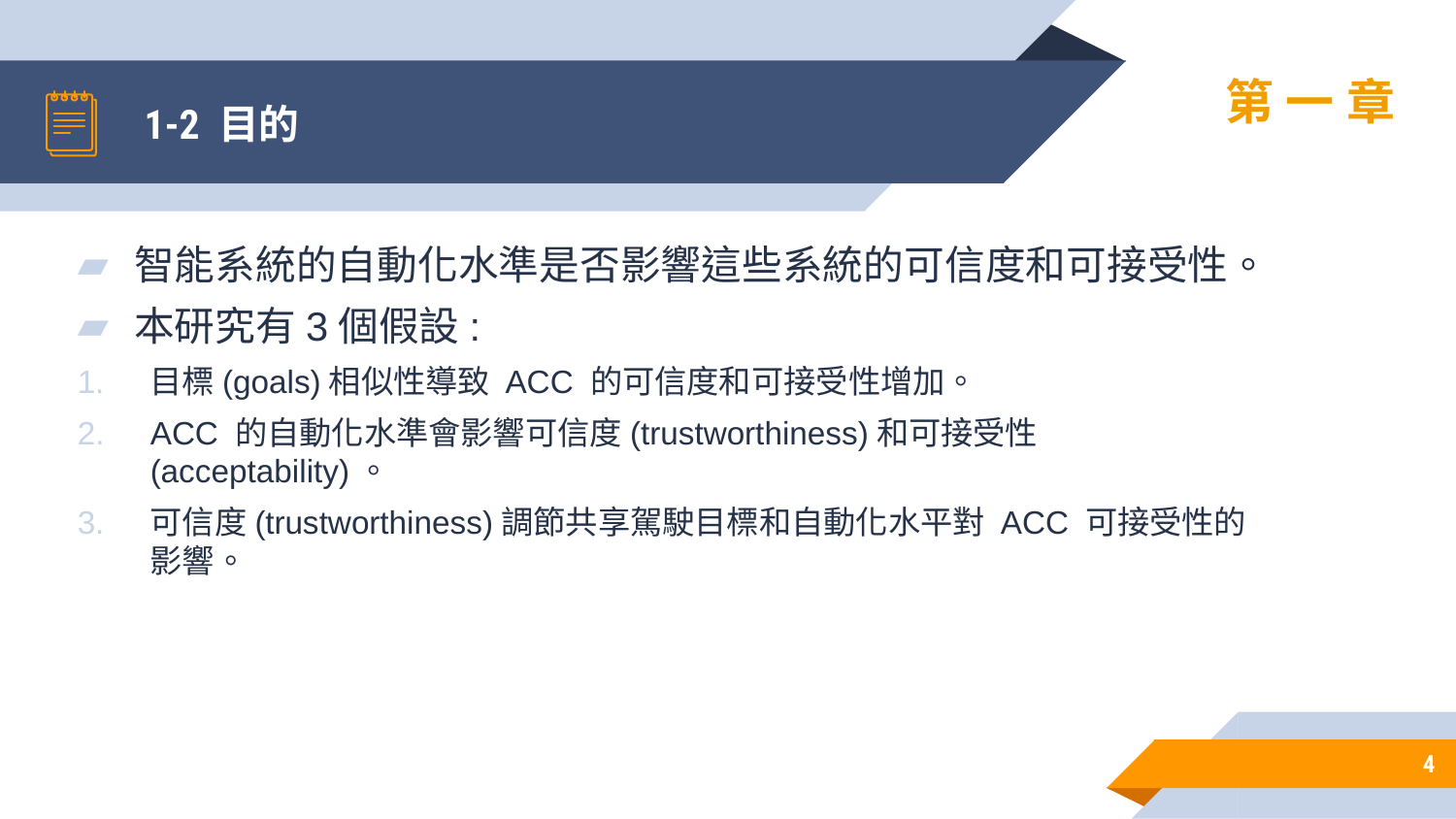

# 1-2 目的
第一章

智能系統的自動化水準是否影響這些系統的可信度和可接受性。
本研究有3個假設:
目標(goals)相似性導致 ACC 的可信度和可接受性增加。
ACC 的自動化水準會影響可信度(trustworthiness)和可接受性(acceptability)。
可信度(trustworthiness)調節共享駕駛目標和自動化水平對 ACC 可接受性的影響。

4